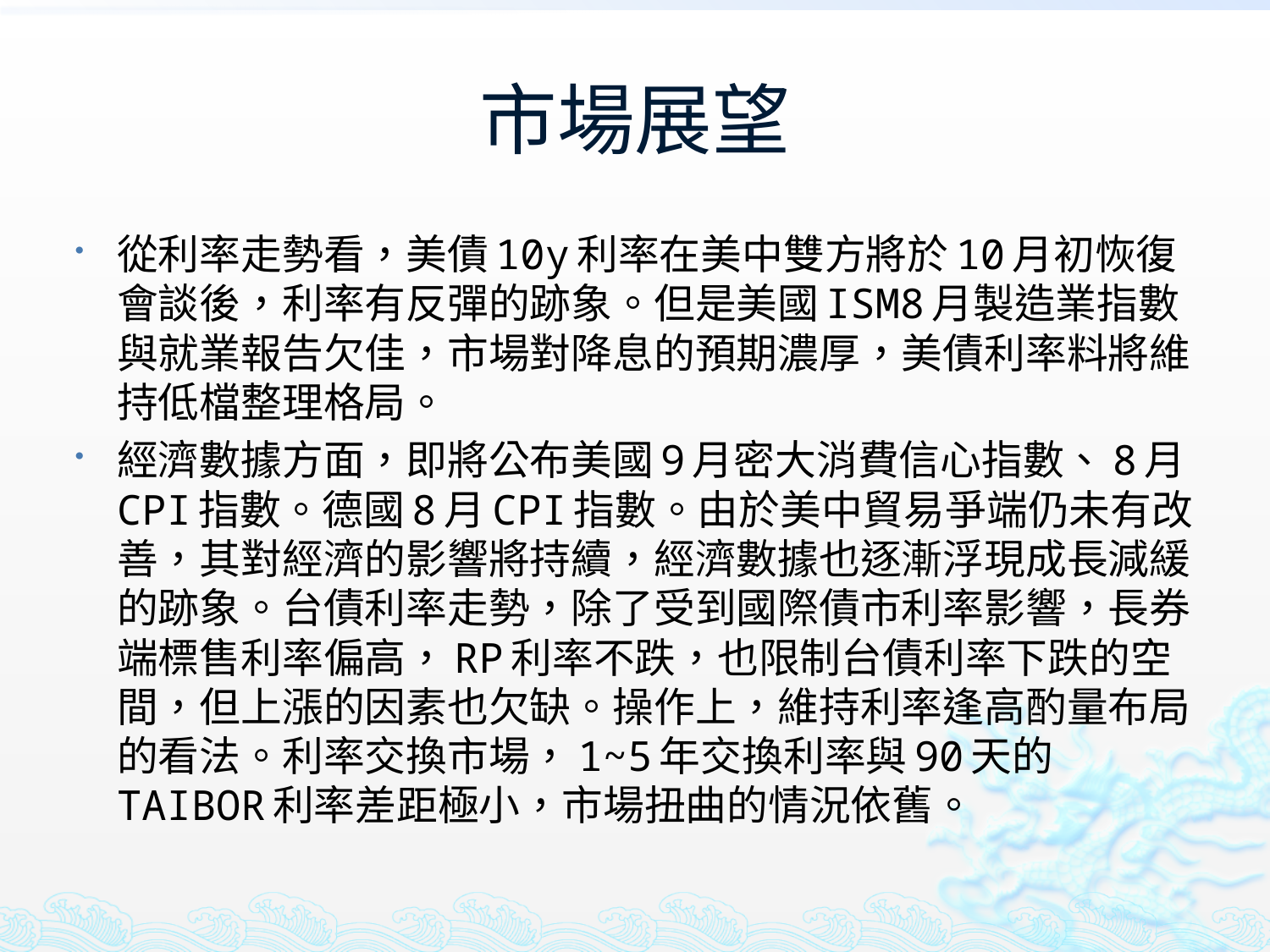

# 市場展望
從利率走勢看，美債10y利率在美中雙方將於10月初恢復會談後，利率有反彈的跡象。但是美國ISM8月製造業指數與就業報告欠佳，市場對降息的預期濃厚，美債利率料將維持低檔整理格局。
經濟數據方面，即將公布美國9月密大消費信心指數、8月CPI指數。德國8月CPI指數。由於美中貿易爭端仍未有改善，其對經濟的影響將持續，經濟數據也逐漸浮現成長減緩的跡象。台債利率走勢，除了受到國際債市利率影響，長券端標售利率偏高，RP利率不跌，也限制台債利率下跌的空間，但上漲的因素也欠缺。操作上，維持利率逢高酌量布局的看法。利率交換市場，1~5年交換利率與90天的TAIBOR利率差距極小，市場扭曲的情況依舊。